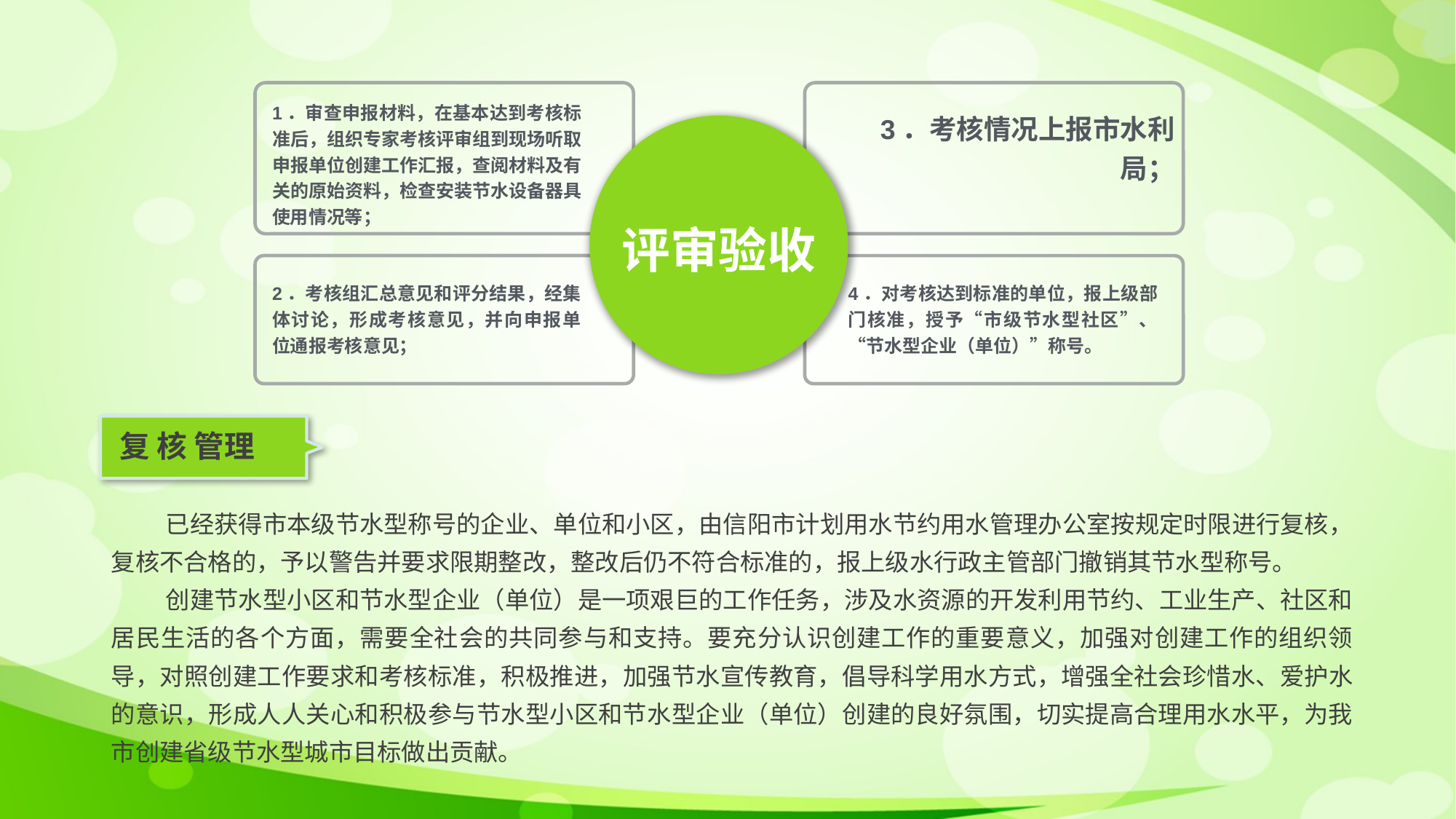

1．审查申报材料，在基本达到考核标准后，组织专家考核评审组到现场听取申报单位创建工作汇报，查阅材料及有关的原始资料，检查安装节水设备器具使用情况等；
3．考核情况上报市水利局；

评审验收

2．考核组汇总意见和评分结果，经集体讨论，形成考核意见，并向申报单位通报考核意见；
4．对考核达到标准的单位，报上级部门核准，授予“市级节水型社区”、“节水型企业（单位）”称号。

复 核 管理
 已经获得市本级节水型称号的企业、单位和小区，由信阳市计划用水节约用水管理办公室按规定时限进行复核，复核不合格的，予以警告并要求限期整改，整改后仍不符合标准的，报上级水行政主管部门撤销其节水型称号。
 创建节水型小区和节水型企业（单位）是一项艰巨的工作任务，涉及水资源的开发利用节约、工业生产、社区和居民生活的各个方面，需要全社会的共同参与和支持。要充分认识创建工作的重要意义，加强对创建工作的组织领导，对照创建工作要求和考核标准，积极推进，加强节水宣传教育，倡导科学用水方式，增强全社会珍惜水、爱护水的意识，形成人人关心和积极参与节水型小区和节水型企业（单位）创建的良好氛围，切实提高合理用水水平，为我市创建省级节水型城市目标做出贡献。